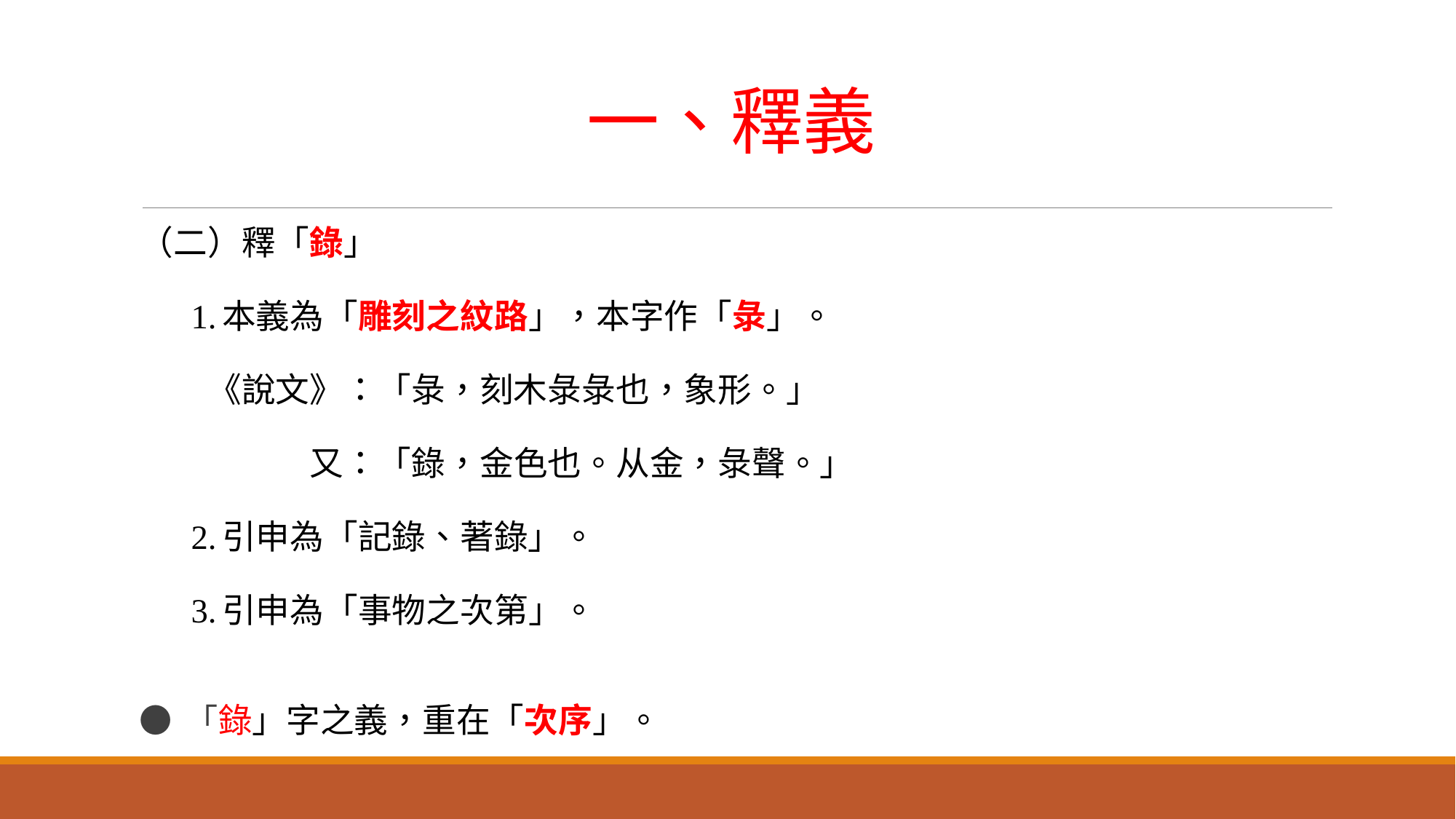

# 一、釋義
（二）釋「錄」

      1.本義為「雕刻之紋路」，本字作「彔」。

　　《說文》：「彔，刻木彔彔也，象形。」

　　　　　又：「錄，金色也。从金，彔聲。」

      2.引申為「記錄、著錄」。

      3.引申為「事物之次第」。

● 「錄」字之義，重在「次序」。